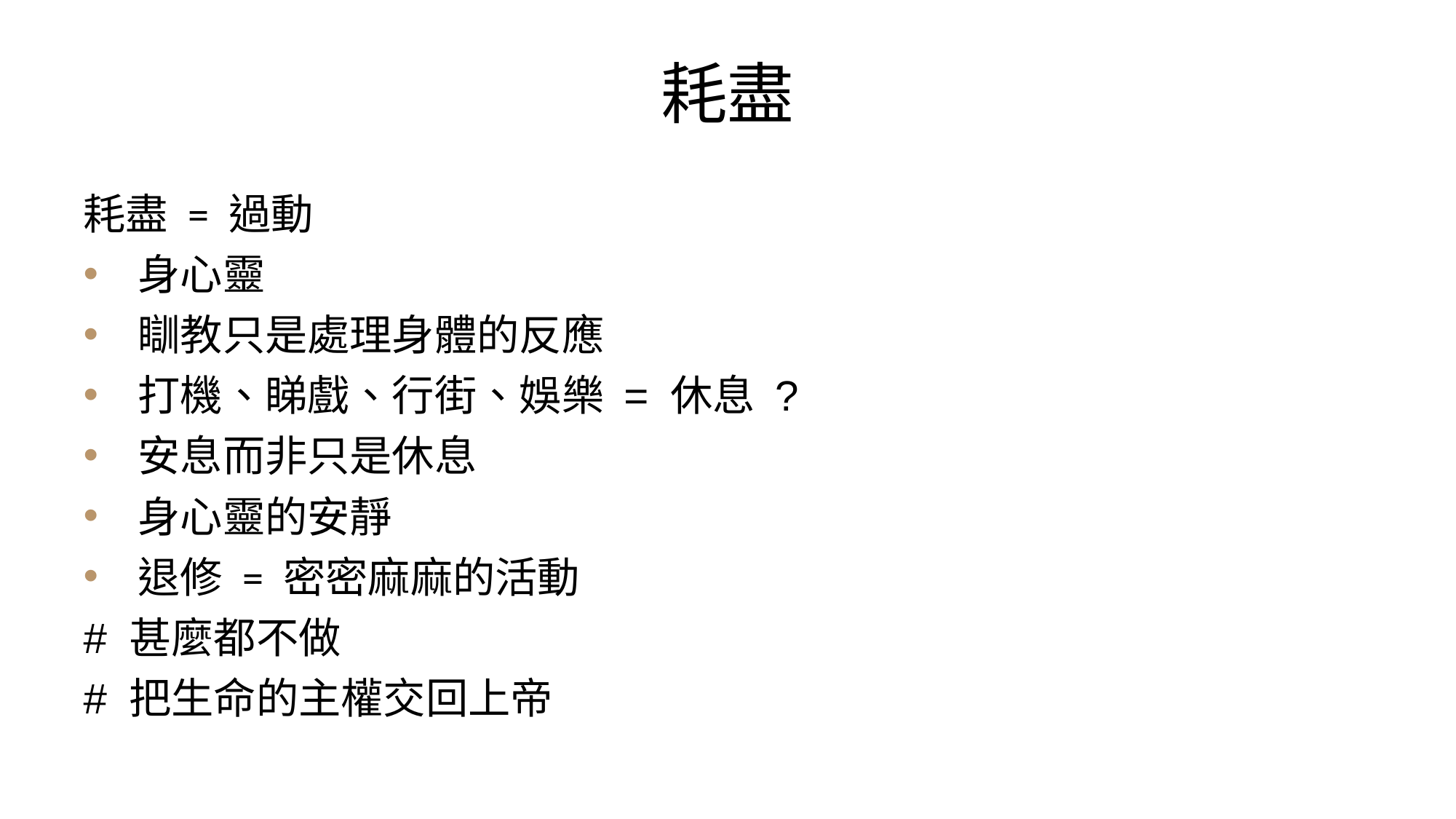

耗盡
耗盡 = 過動
身心靈
瞓教只是處理身體的反應
打機、睇戲、行街、娛樂 = 休息 ?
安息而非只是休息
身心靈的安靜
退修 = 密密麻麻的活動
# 甚麼都不做
# 把生命的主權交回上帝